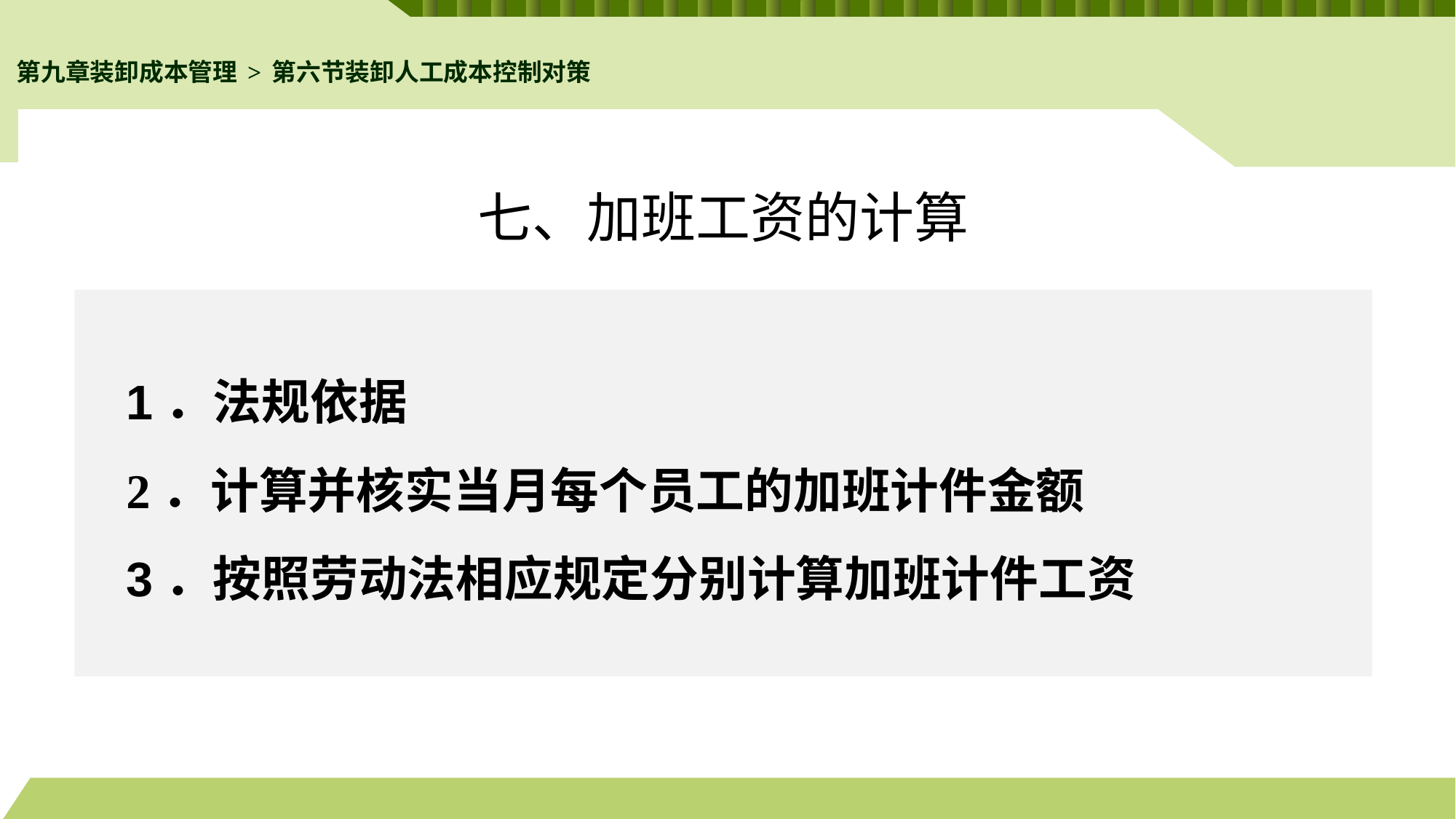

第九章装卸成本管理>第六节装卸人工成本控制对策
# 七、加班工资的计算
1．法规依据
2．计算并核实当月每个员工的加班计件金额
3．按照劳动法相应规定分别计算加班计件工资